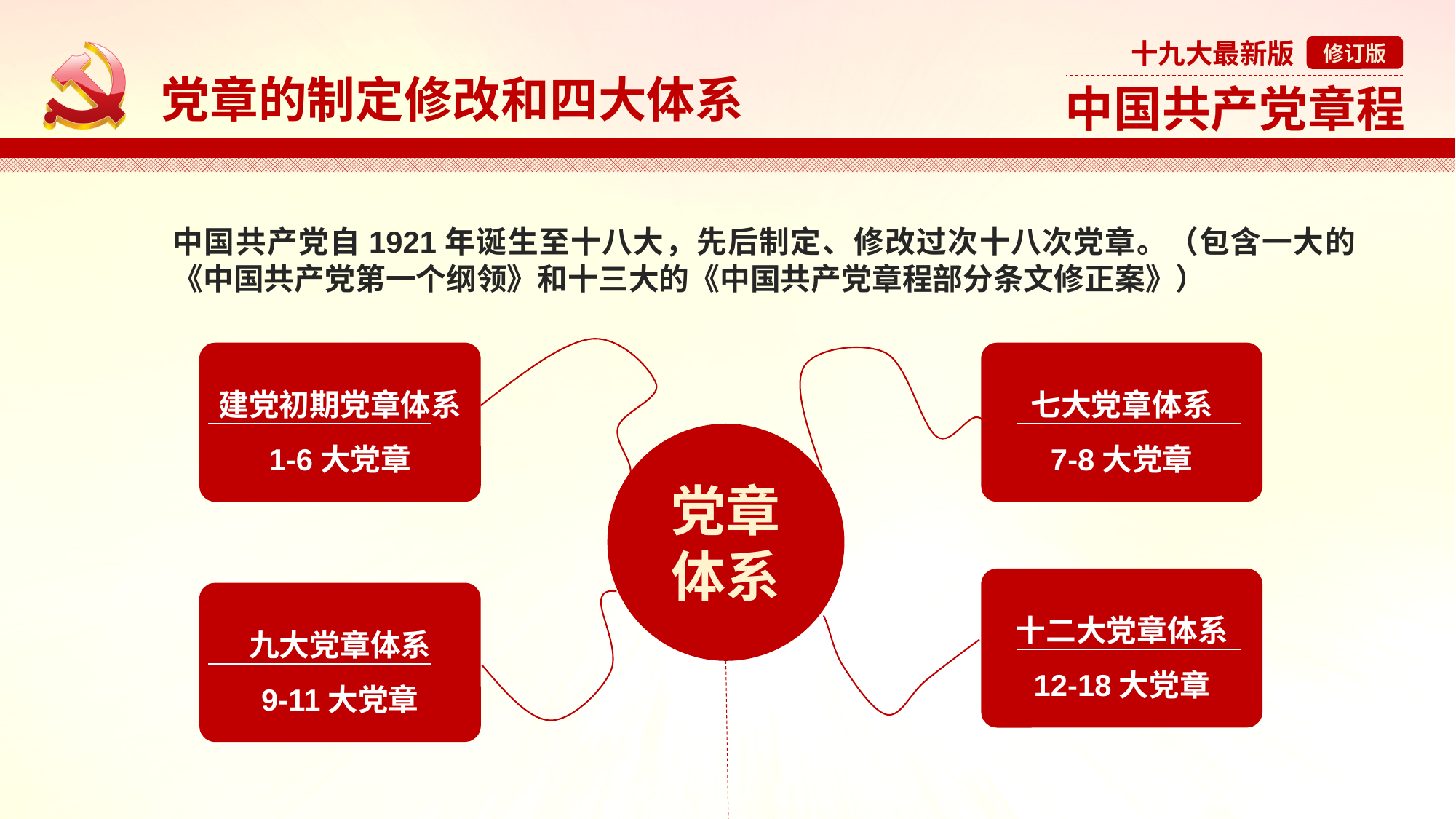

党章的制定修改和四大体系
中国共产党自1921年诞生至十八大，先后制定、修改过次十八次党章。（包含一大的《中国共产党第一个纲领》和十三大的《中国共产党章程部分条文修正案》）

建党初期党章体系
1-6大党章
七大党章体系
7-8大党章

党章
体系
十二大党章体系
12-18大党章
九大党章体系
9-11大党章